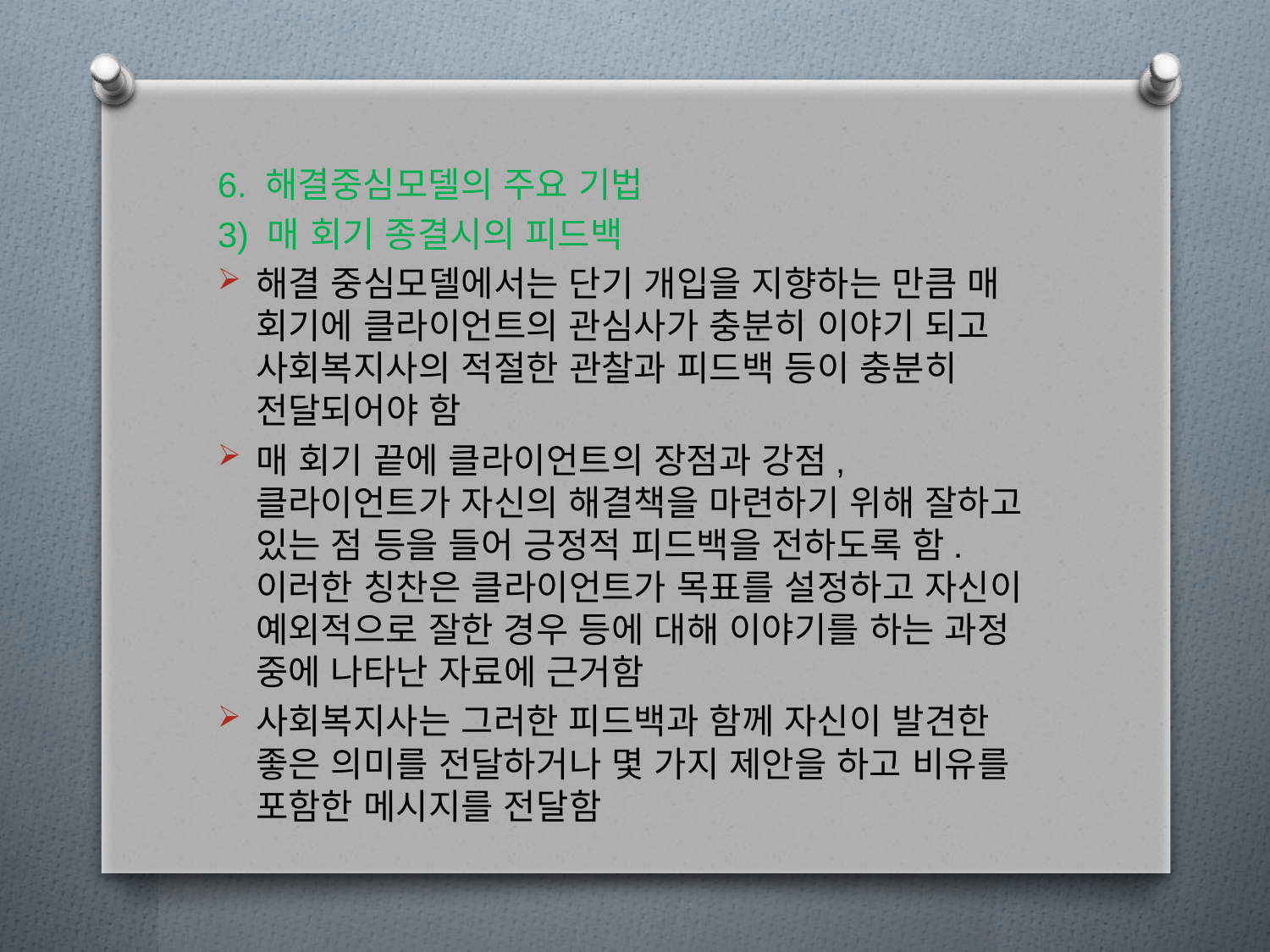

6. 해결중심모델의 주요 기법
3) 매 회기 종결시의 피드백
해결 중심모델에서는 단기 개입을 지향하는 만큼 매 회기에 클라이언트의 관심사가 충분히 이야기 되고 사회복지사의 적절한 관찰과 피드백 등이 충분히 전달되어야 함
매 회기 끝에 클라이언트의 장점과 강점, 클라이언트가 자신의 해결책을 마련하기 위해 잘하고 있는 점 등을 들어 긍정적 피드백을 전하도록 함. 이러한 칭찬은 클라이언트가 목표를 설정하고 자신이 예외적으로 잘한 경우 등에 대해 이야기를 하는 과정 중에 나타난 자료에 근거함
사회복지사는 그러한 피드백과 함께 자신이 발견한 좋은 의미를 전달하거나 몇 가지 제안을 하고 비유를 포함한 메시지를 전달함